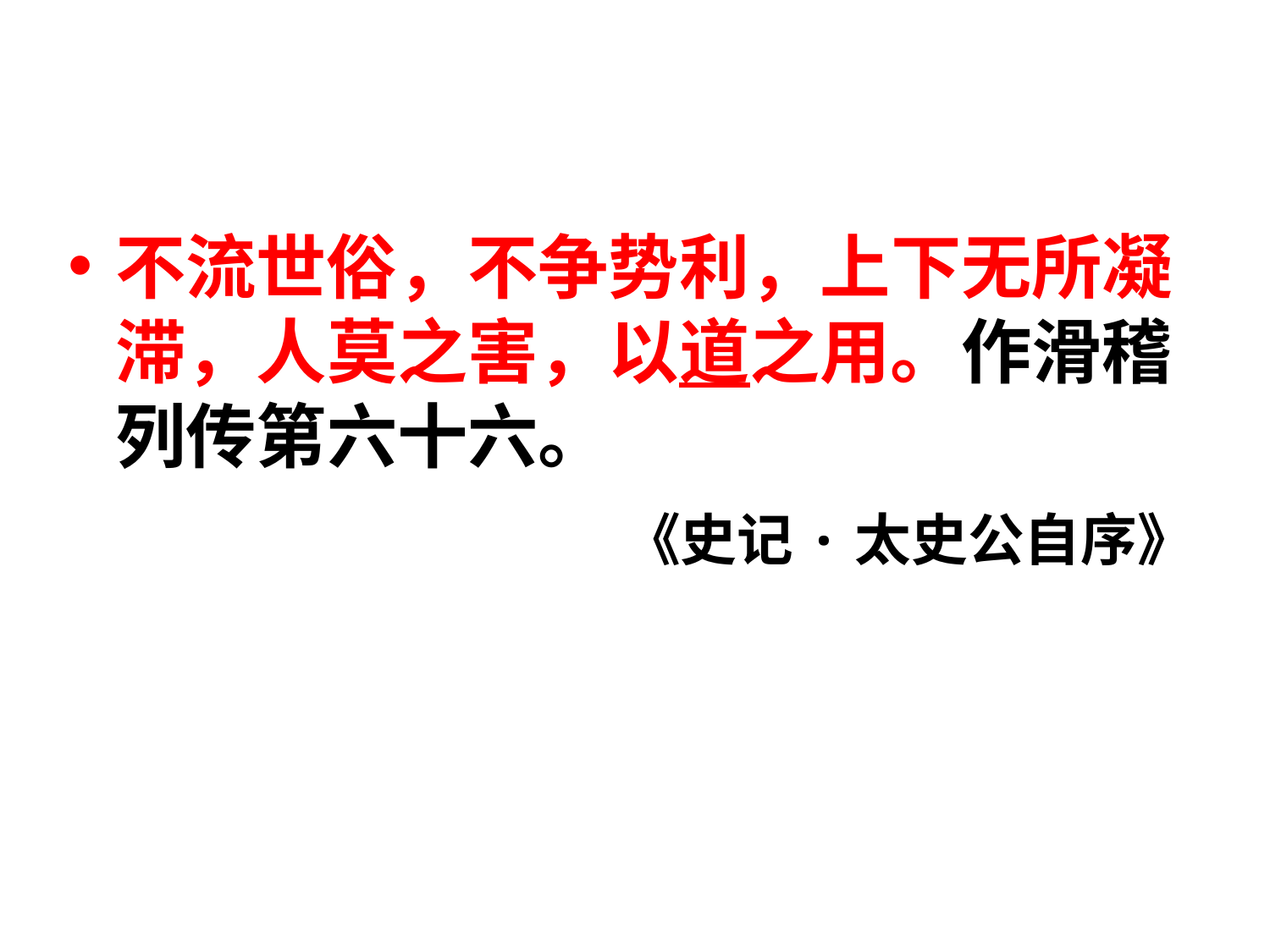

不流世俗，不争势利，上下无所凝滞，人莫之害，以道之用。作滑稽列传第六十六。
                                《史记·太史公自序》